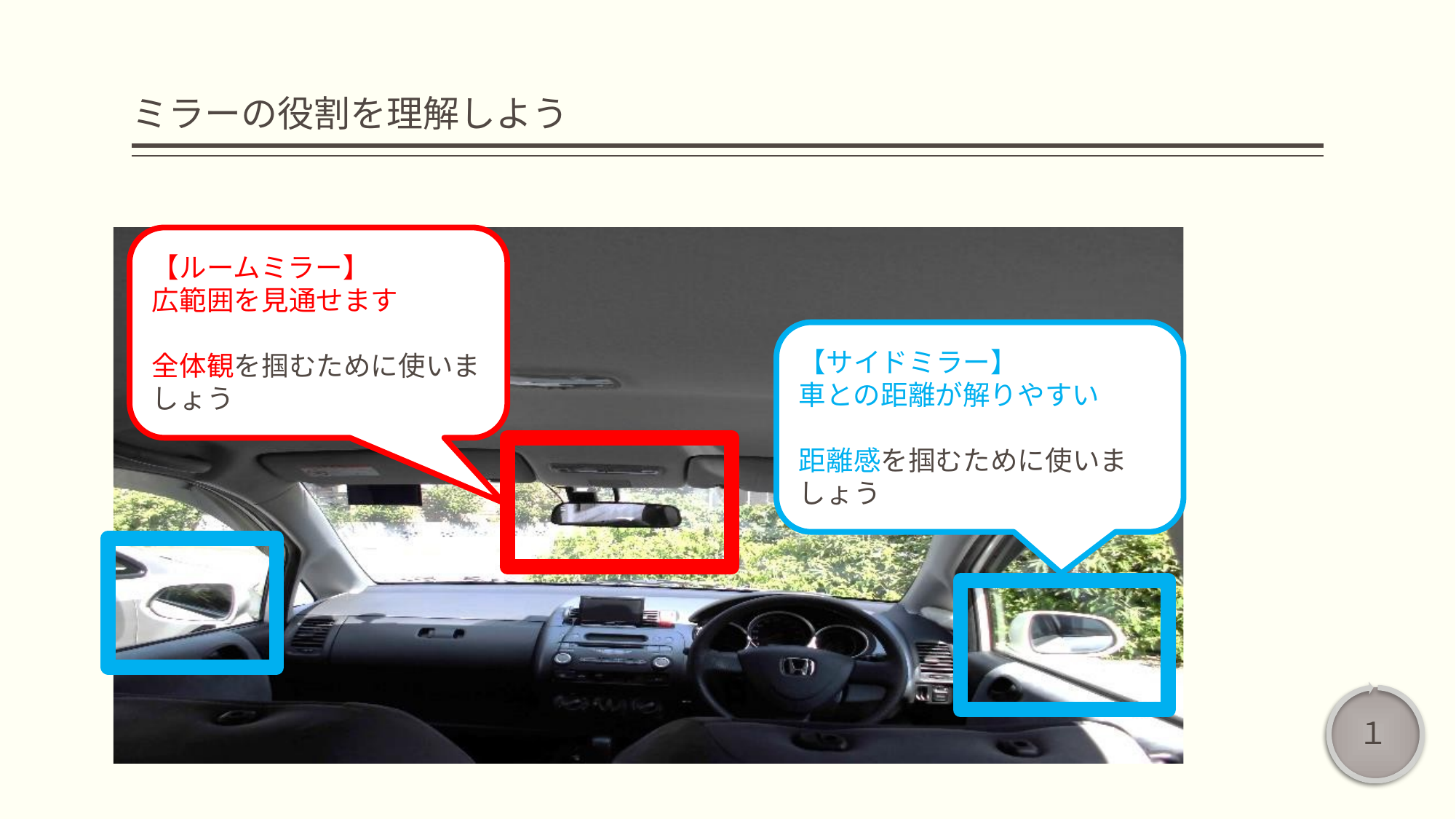

# ミラーの役割を理解しよう

【ルームミラー】
広範囲を見通せます
全体観を掴むために使いましょう
【サイドミラー】
車との距離が解りやすい
距離感を掴むために使いましょう

１